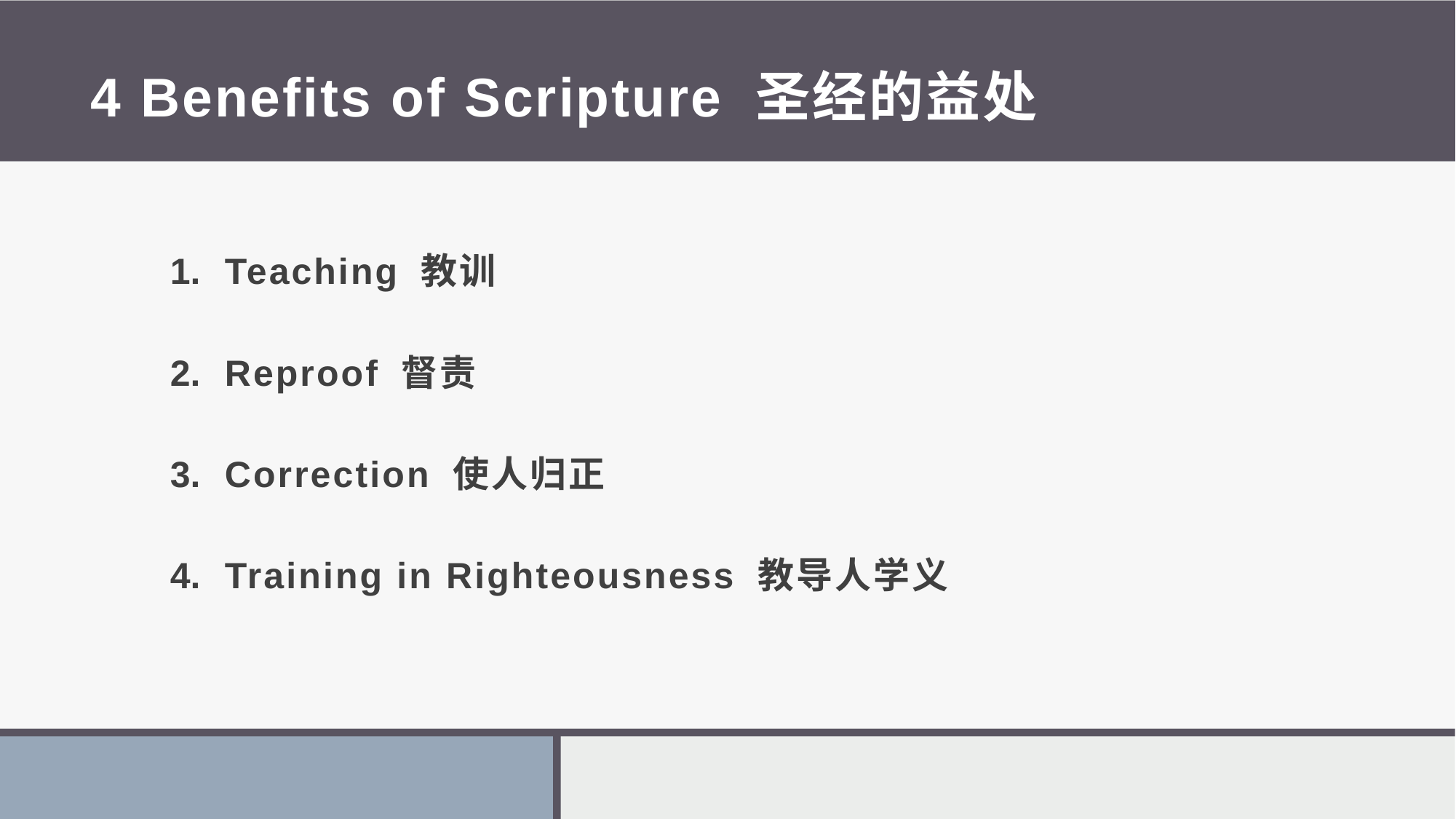

# 4 Benefits of Scripture 圣经的益处
Teaching 教训
Reproof 督责
Correction 使人归正
Training in Righteousness 教导人学义